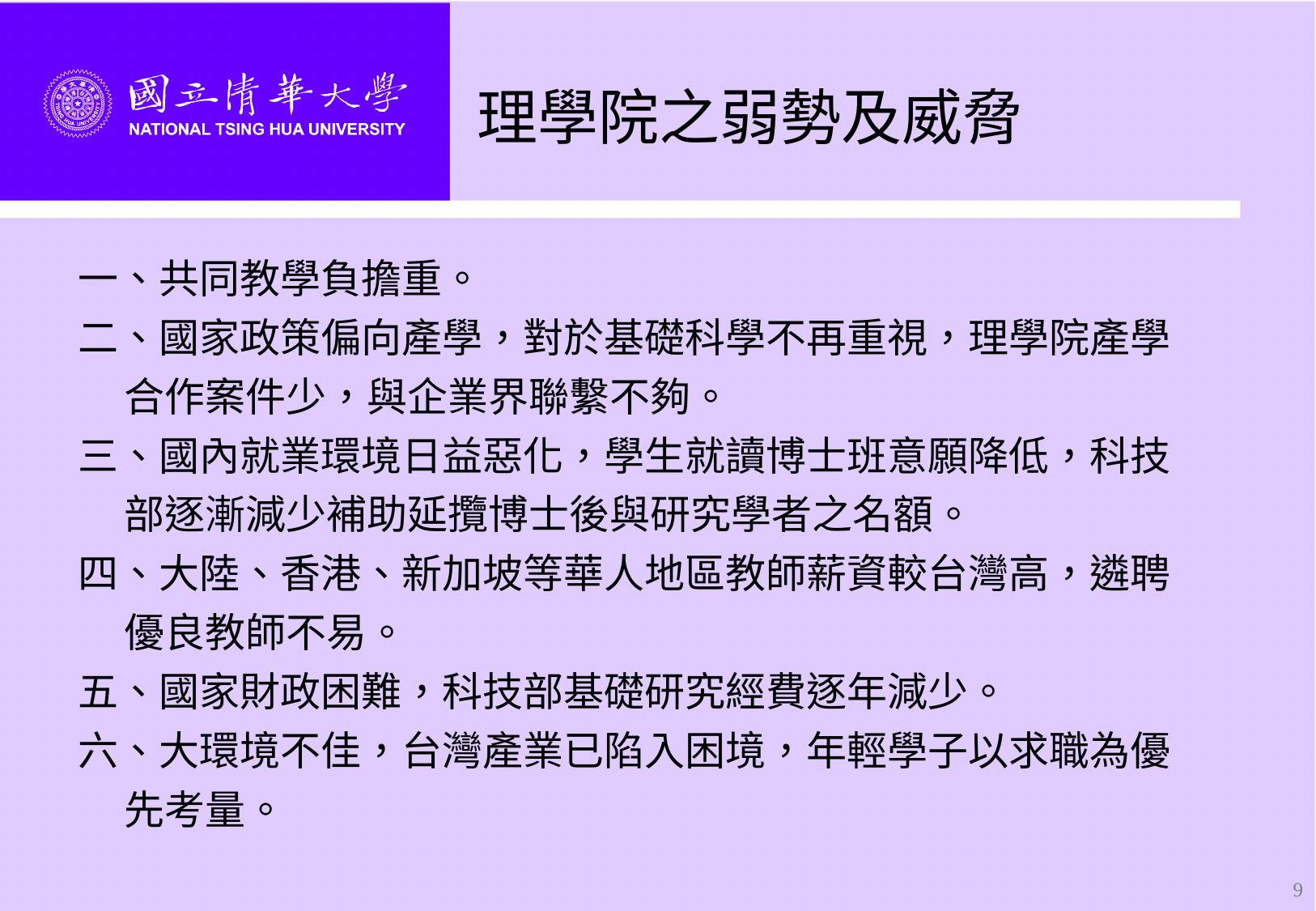

# 理學院之弱勢及威脅
一、共同教學負擔重。
二、國家政策偏向產學，對於基礎科學不再重視，理學院產學
    合作案件少，與企業界聯繫不夠。
三、國內就業環境日益惡化，學生就讀博士班意願降低，科技
    部逐漸減少補助延攬博士後與研究學者之名額。
四、大陸、香港、新加坡等華人地區教師薪資較台灣高，遴聘
    優良教師不易。
五、國家財政困難，科技部基礎研究經費逐年減少。
六、大環境不佳，台灣產業已陷入困境，年輕學子以求職為優
    先考量。

9